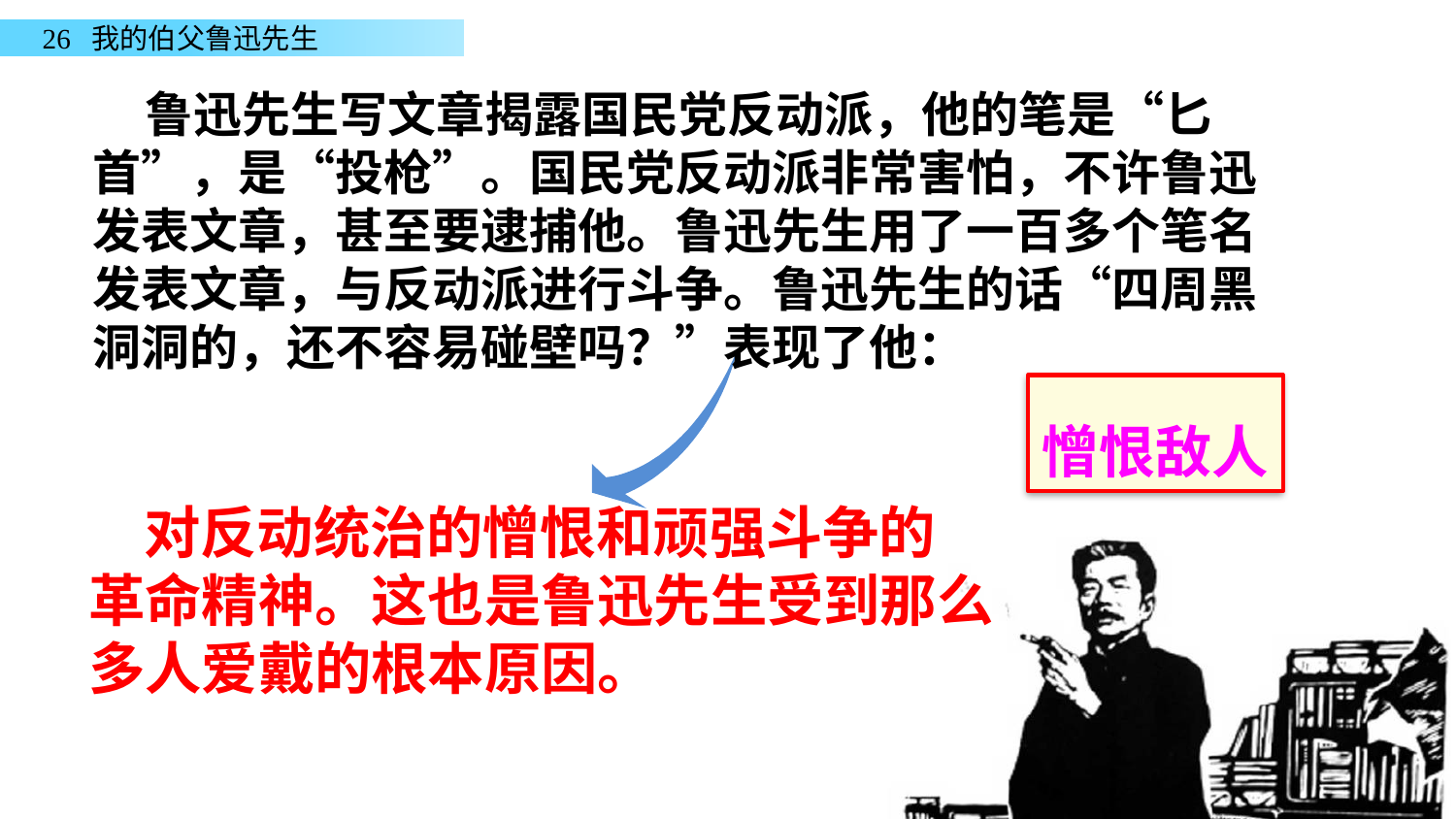

鲁迅先生写文章揭露国民党反动派，他的笔是“匕首”，是“投枪”。国民党反动派非常害怕，不许鲁迅发表文章，甚至要逮捕他。鲁迅先生用了一百多个笔名发表文章，与反动派进行斗争。鲁迅先生的话“四周黑洞洞的，还不容易碰壁吗？”表现了他：

憎恨敌人
    对反动统治的憎恨和顽强斗争的
革命精神。这也是鲁迅先生受到那么
多人爱戴的根本原因。